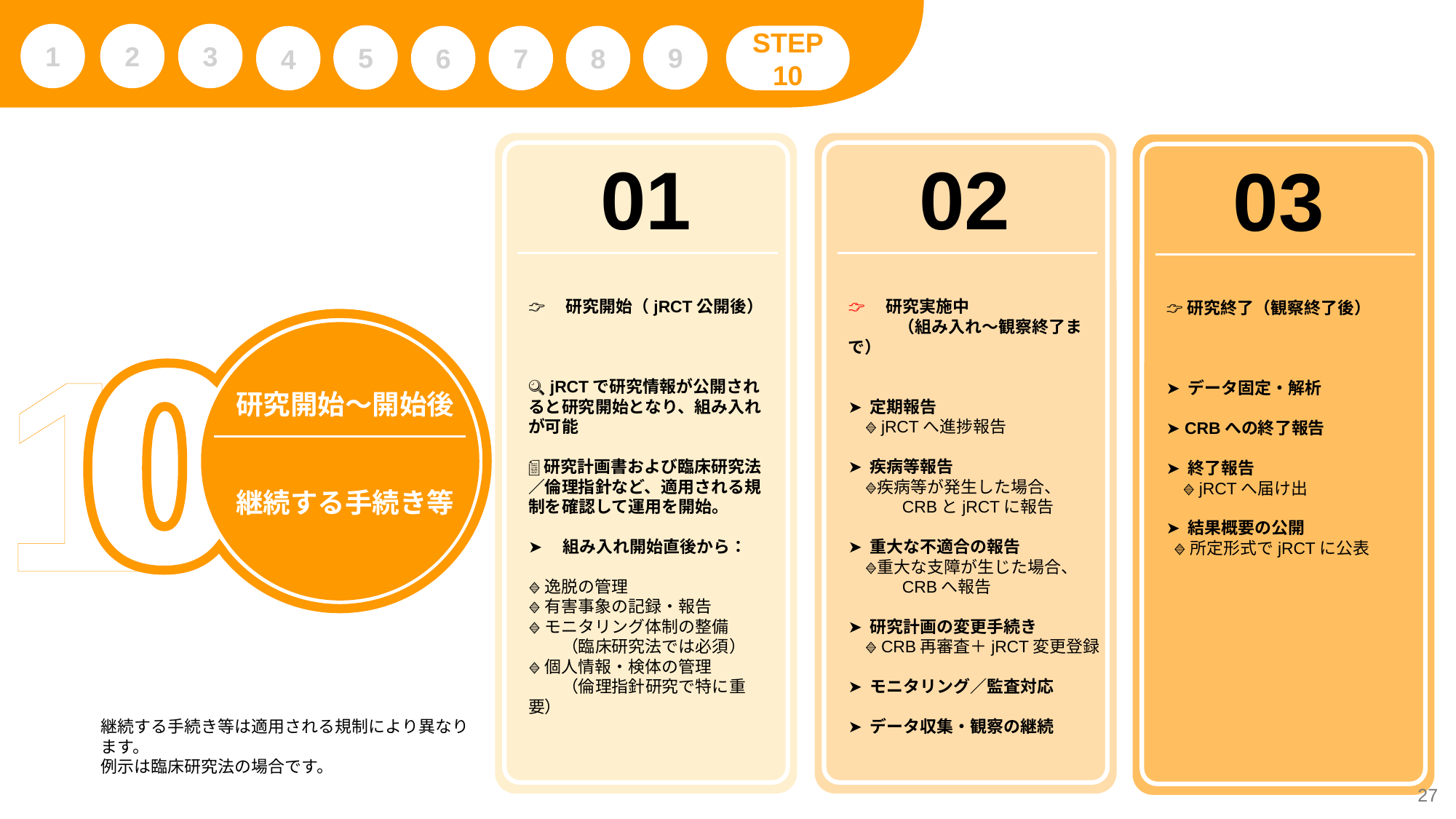

1
2
3
5
9
6
7
8
STEP 10
4

01

02

03

👉　研究開始（jRCT公開後）

🔍 jRCTで研究情報が公開されると研究開始となり、組み入れが可能

📄研究計画書および臨床研究法／倫理指針など、適用される規制を確認して運用を開始。

➤　組み入れ開始直後から：

🔹逸脱の管理
🔹有害事象の記録・報告
🔹モニタリング体制の整備
　　（臨床研究法では必須）
🔹個人情報・検体の管理
　　（倫理指針研究で特に重要）

👉　研究実施中
　　　（組み入れ～観察終了まで）

➤ 定期報告
　🔹jRCTへ進捗報告

➤ 疾病等報告
　🔹疾病等が発生した場合、
　　　CRBとjRCTに報告

➤ 重大な不適合の報告
　🔹重大な支障が生じた場合、
　　　CRBへ報告

➤ 研究計画の変更手続き
　🔹CRB再審査＋jRCT変更登録

➤ モニタリング／監査対応

➤ データ収集・観察の継続

👉研究終了（観察終了後）

➤ データ固定・解析

➤ CRBへの終了報告

➤ 終了報告
　🔹jRCTへ届け出

➤ 結果概要の公開
  🔹所定形式でjRCTに公表

1

研究開始～開始後

継続する手続き等
継続する手続き等は適用される規制により異なります。
例示は臨床研究法の場合です。
27